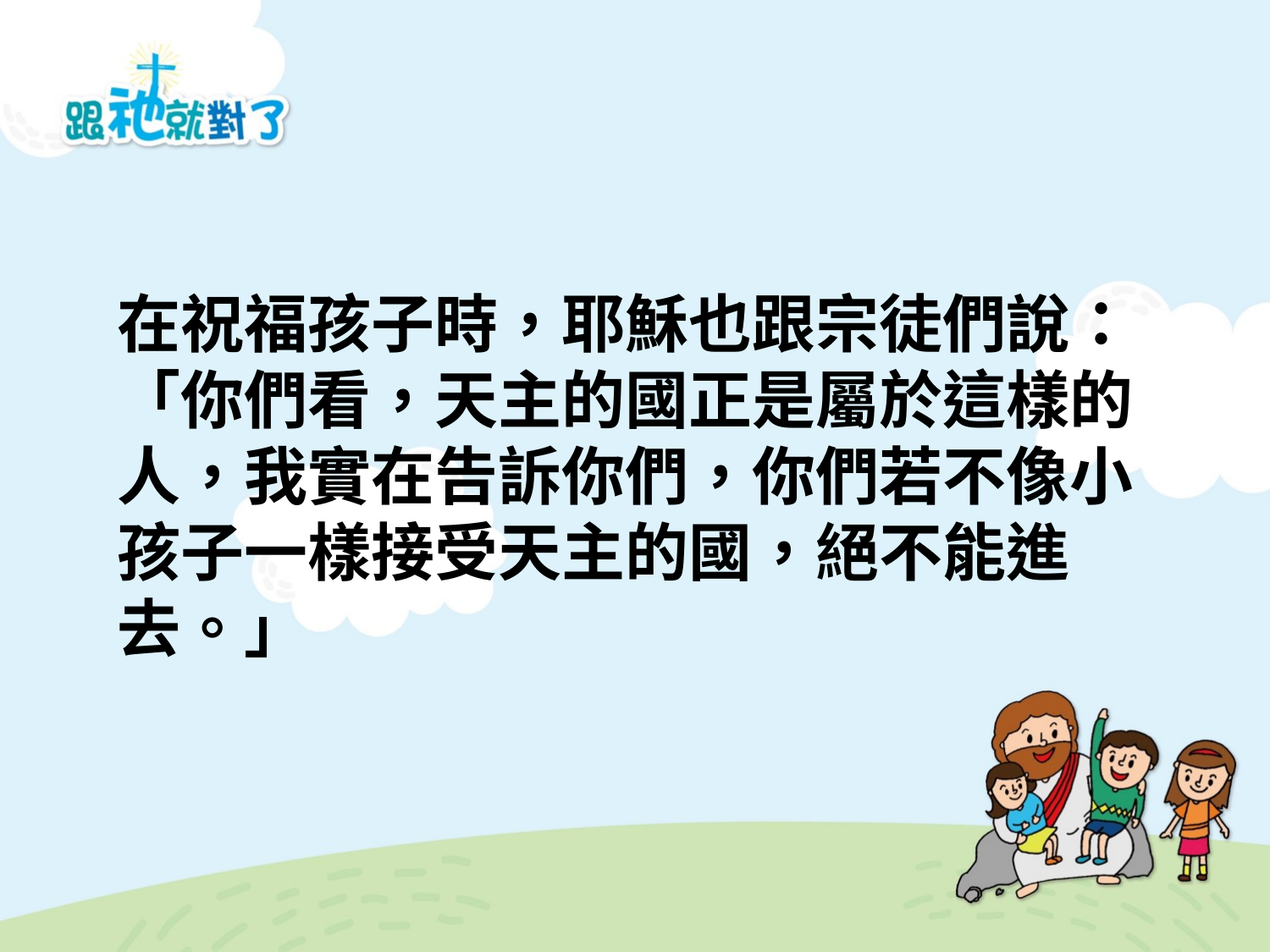

在祝福孩子時，耶穌也跟宗徒們說：「你們看，天主的國正是屬於這樣的人，我實在告訴你們，你們若不像小孩子一樣接受天主的國，絕不能進去。」